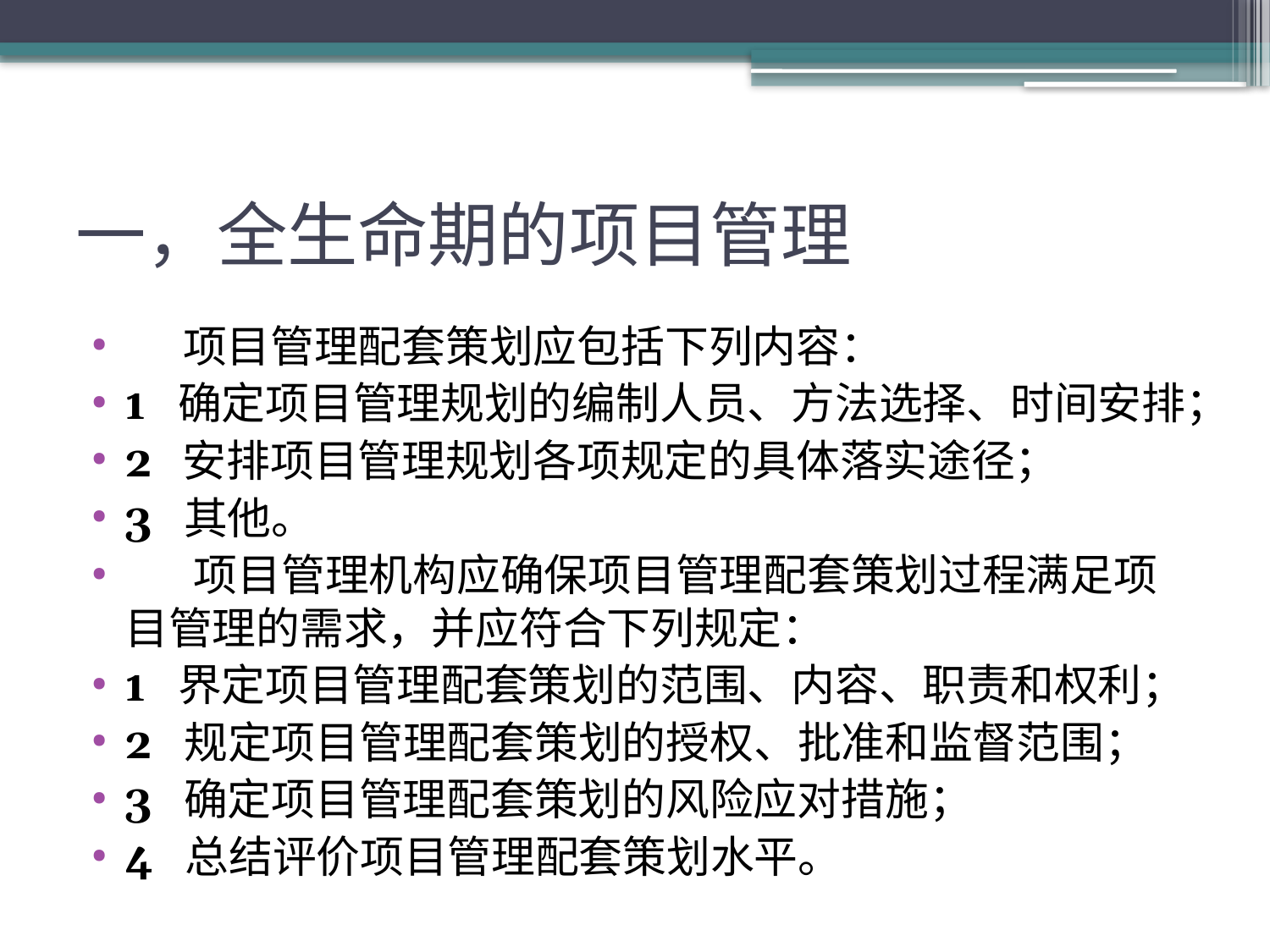

# 一，全生命期的项目管理
     项目管理配套策划应包括下列内容：
1  确定项目管理规划的编制人员、方法选择、时间安排；
2  安排项目管理规划各项规定的具体落实途径；
3  其他。
      项目管理机构应确保项目管理配套策划过程满足项目管理的需求，并应符合下列规定：
1  界定项目管理配套策划的范围、内容、职责和权利；
2  规定项目管理配套策划的授权、批准和监督范围；
3  确定项目管理配套策划的风险应对措施；
4  总结评价项目管理配套策划水平。